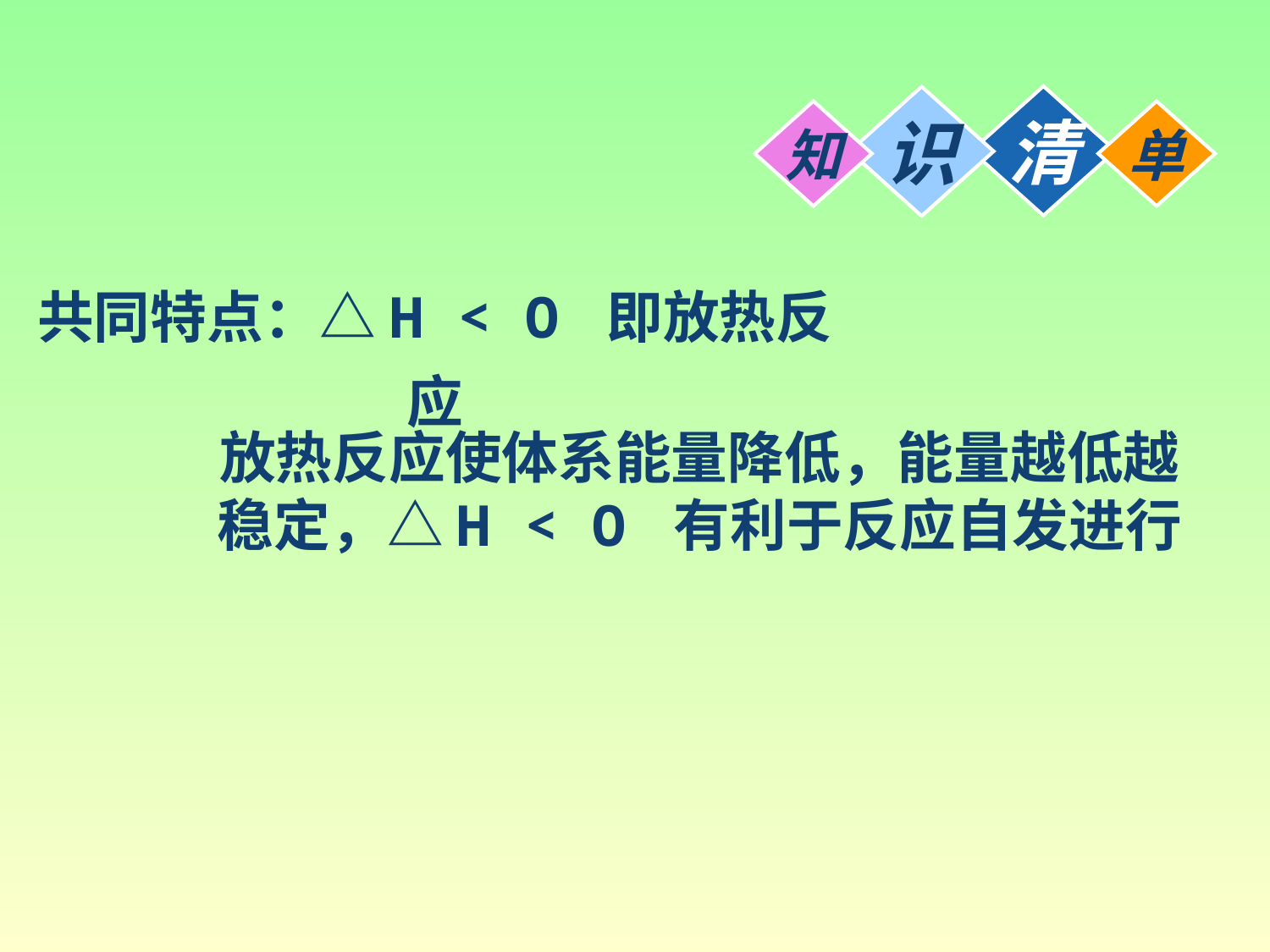

清
识
知
单
共同特点：△H < O 即放热反应
放热反应使体系能量降低，能量越低越稳定，△H < O 有利于反应自发进行